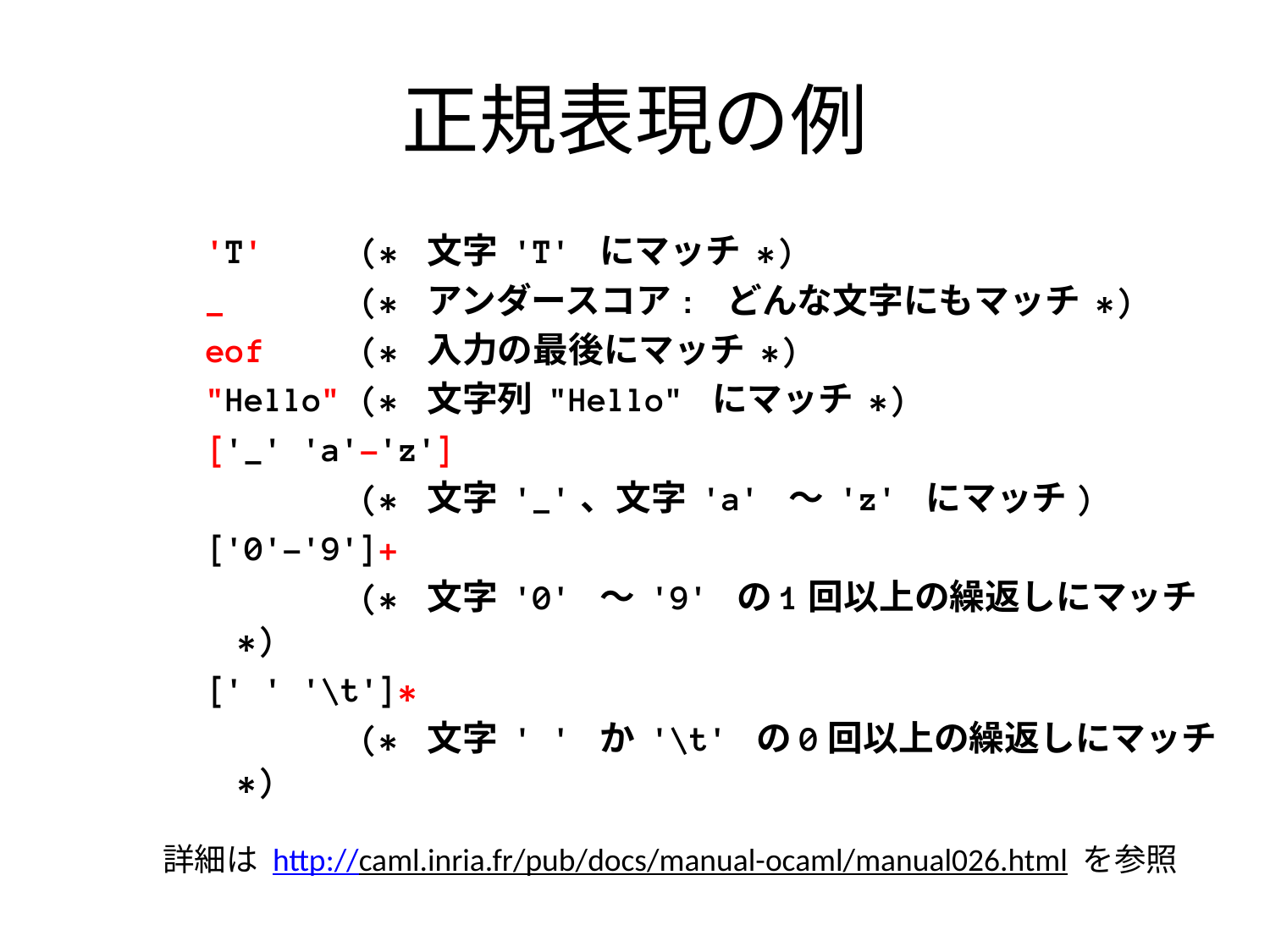

# 正規表現の例
'T'     (* 文字 'T' にマッチ *)
_       (* アンダースコア: どんな文字にもマッチ *)
eof     (* 入力の最後にマッチ *)
"Hello" (* 文字列 "Hello" にマッチ *)
['_' 'a'-'z']
        (* 文字 '_'、文字 'a' ～ 'z' にマッチ)
['0'-'9']+
        (* 文字 '0' ～ '9' の1回以上の繰返しにマッチ *)
[' ' '\t']*
        (* 文字 ' ' か '\t' の0回以上の繰返しにマッチ *)
詳細は http://caml.inria.fr/pub/docs/manual-ocaml/manual026.html を参照